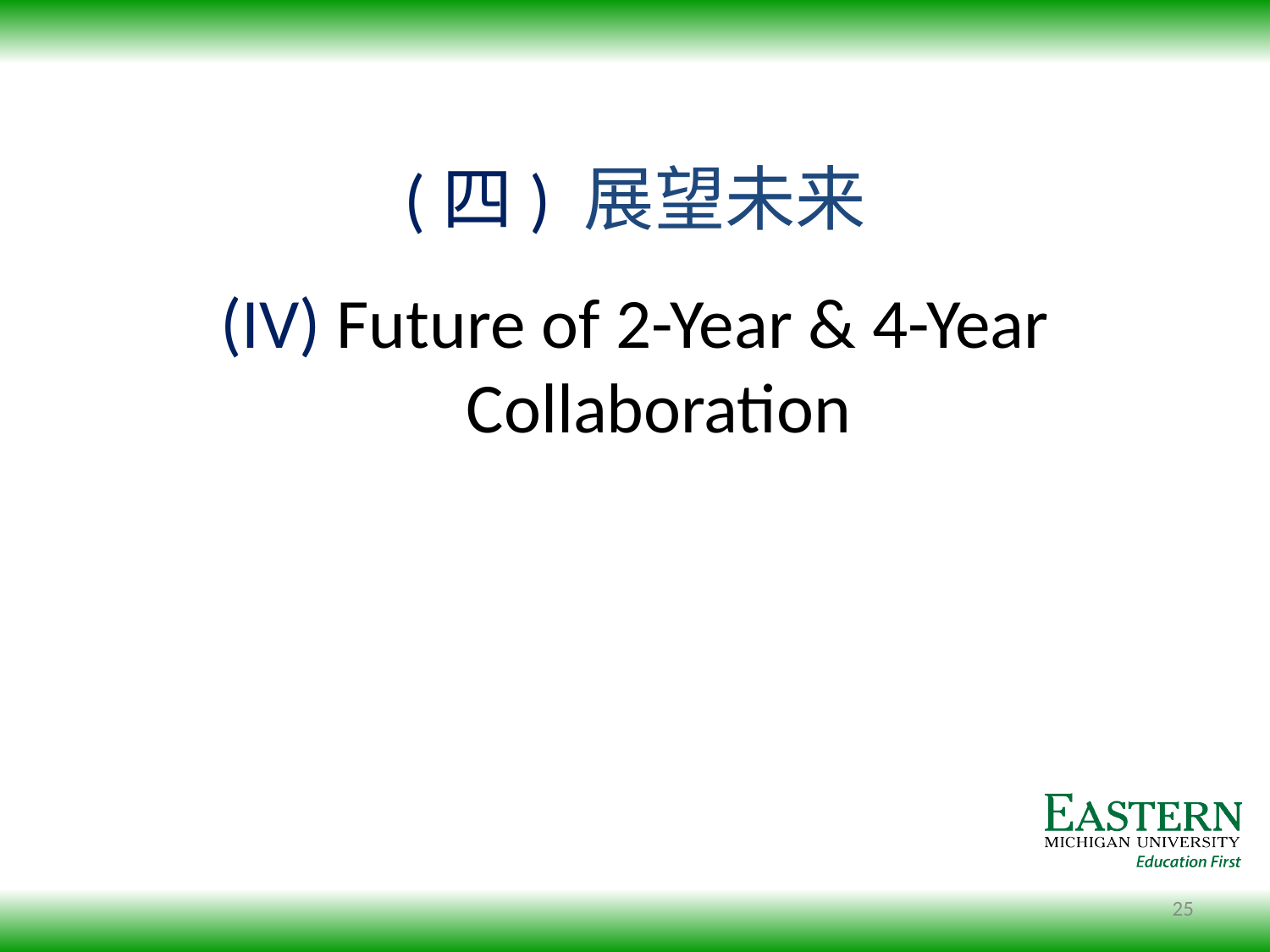

(四) 展望未来

(IV) Future of 2-Year & 4-Year Collaboration
25